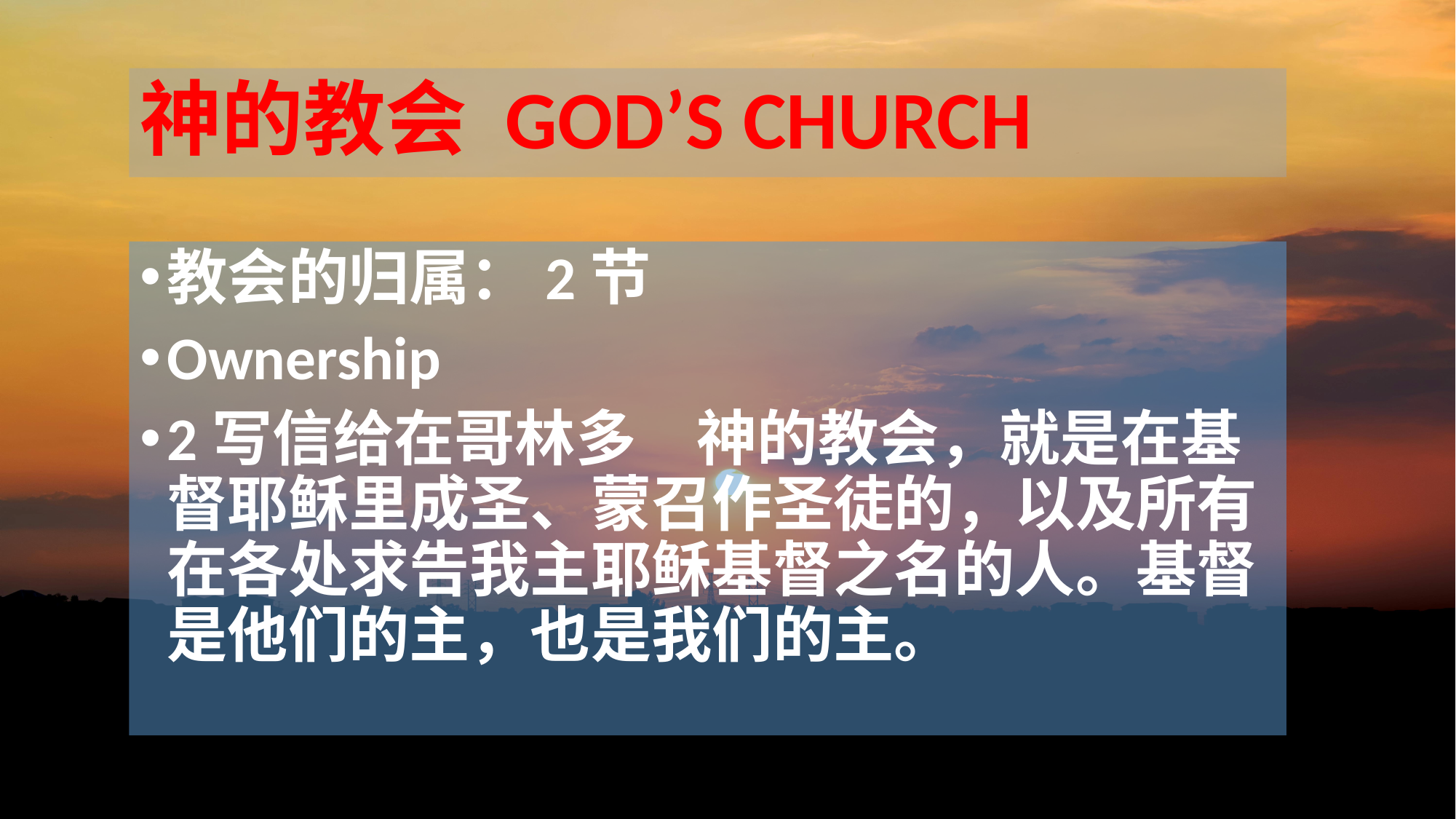

# 神的教会 GOD’S CHURCH
教会的归属：2节
Ownership
2写信给在哥林多　神的教会，就是在基督耶稣里成圣、蒙召作圣徒的，以及所有在各处求告我主耶稣基督之名的人。基督是他们的主，也是我们的主。